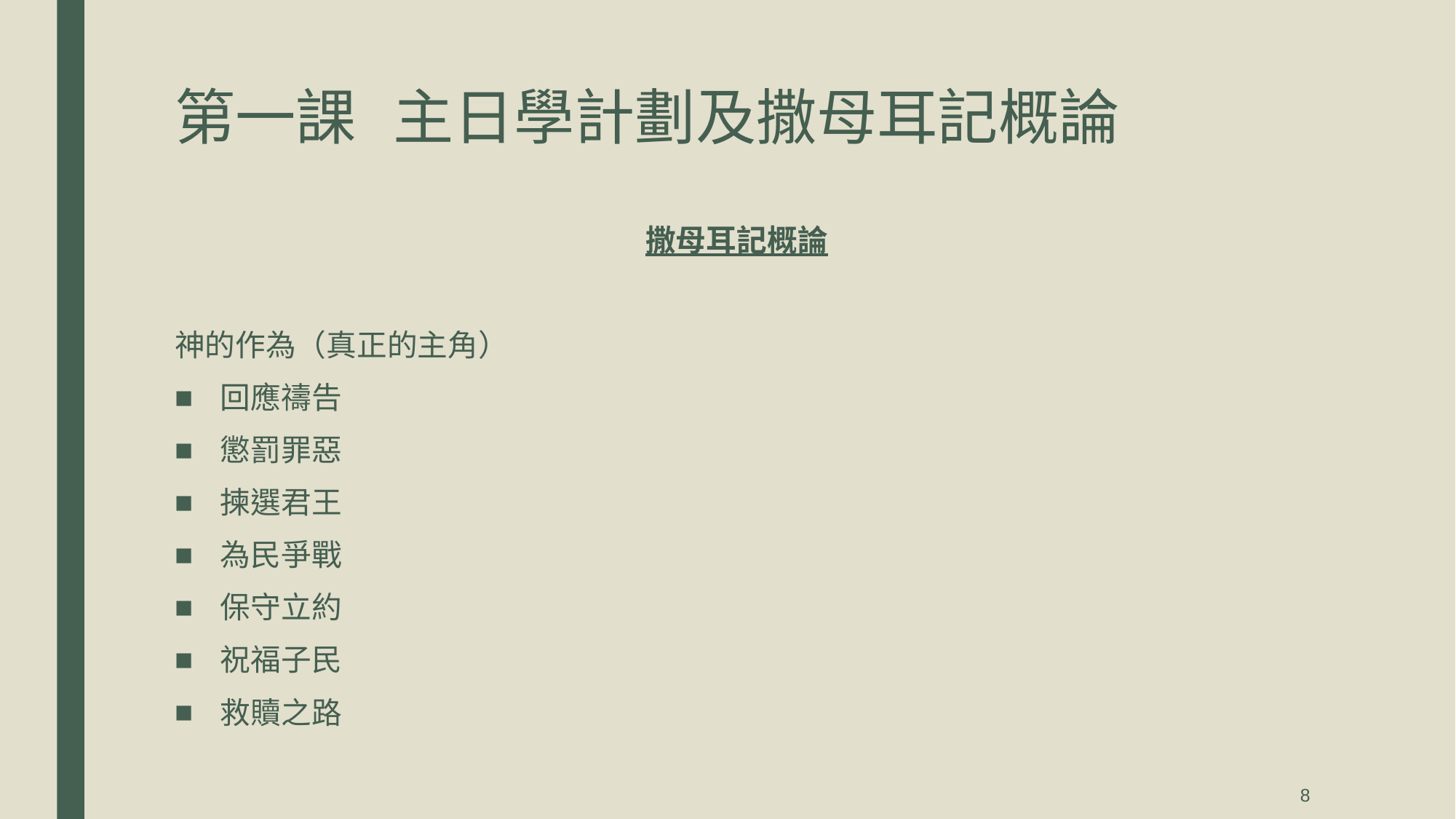

# 第一課	主日學計劃及撒母耳記概論
撒母耳記概論

神的作為（真正的主角）
回應禱告
懲罰罪惡
揀選君王
為民爭戰
保守立約
祝福子民
救贖之路

8